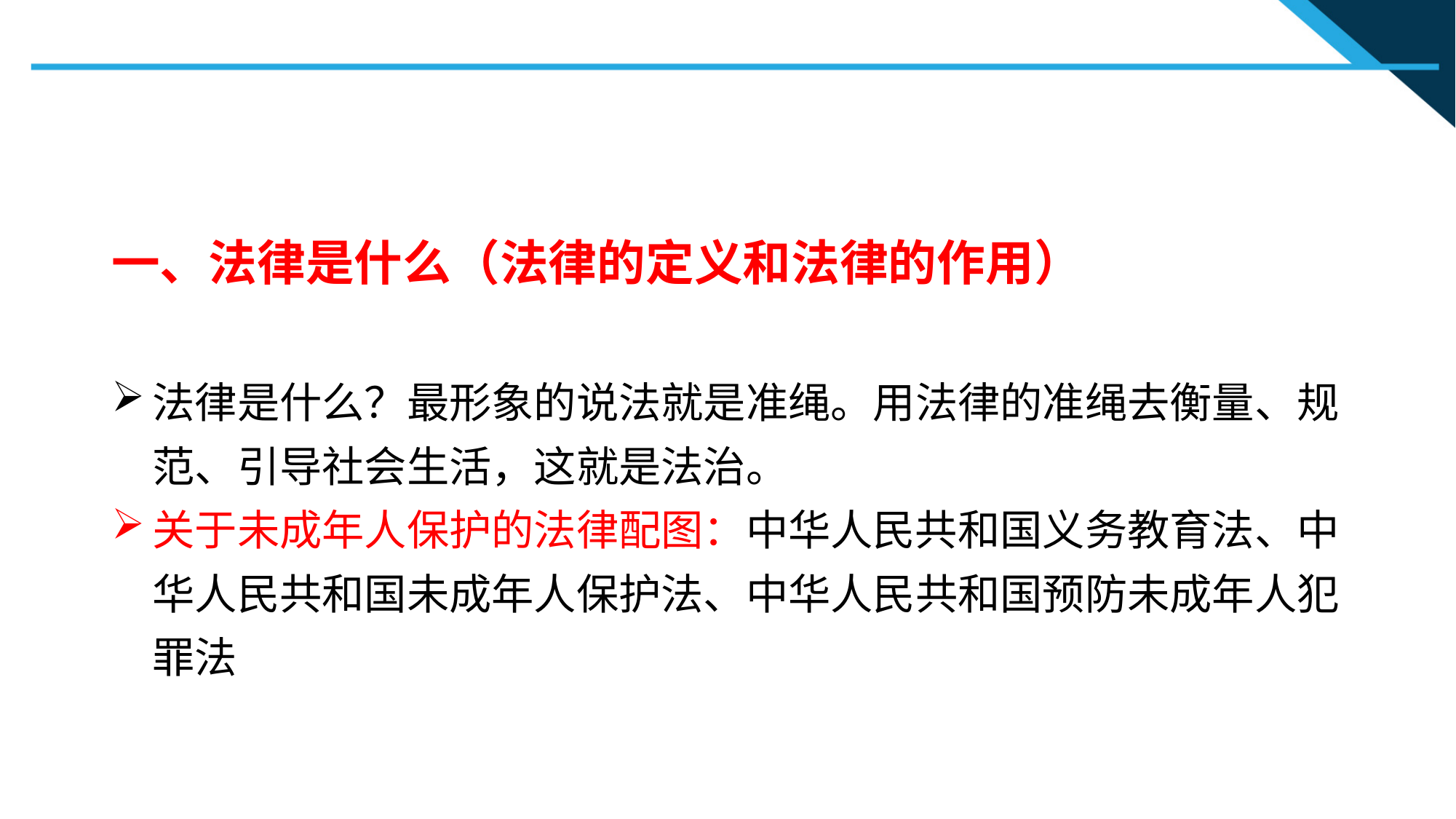

一、法律是什么（法律的定义和法律的作用）

法律是什么？最形象的说法就是准绳。用法律的准绳去衡量、规范、引导社会生活，这就是法治。
关于未成年人保护的法律配图：中华人民共和国义务教育法、中华人民共和国未成年人保护法、中华人民共和国预防未成年人犯罪法